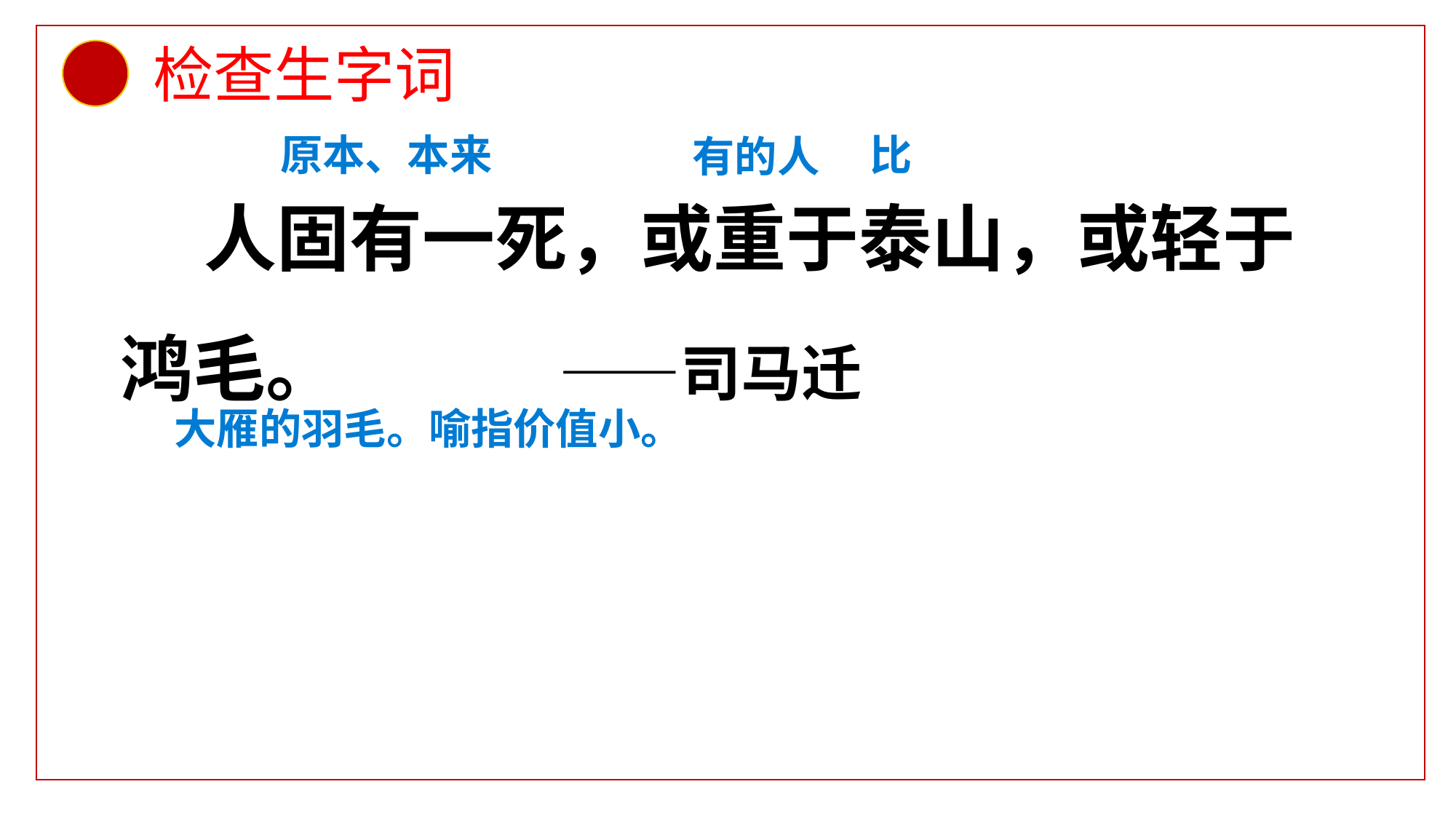

检查生字词

原本、本来
比
有的人
    人固有一死，或重于泰山，或轻于鸿毛。                ——司马迁
大雁的羽毛。喻指价值小。